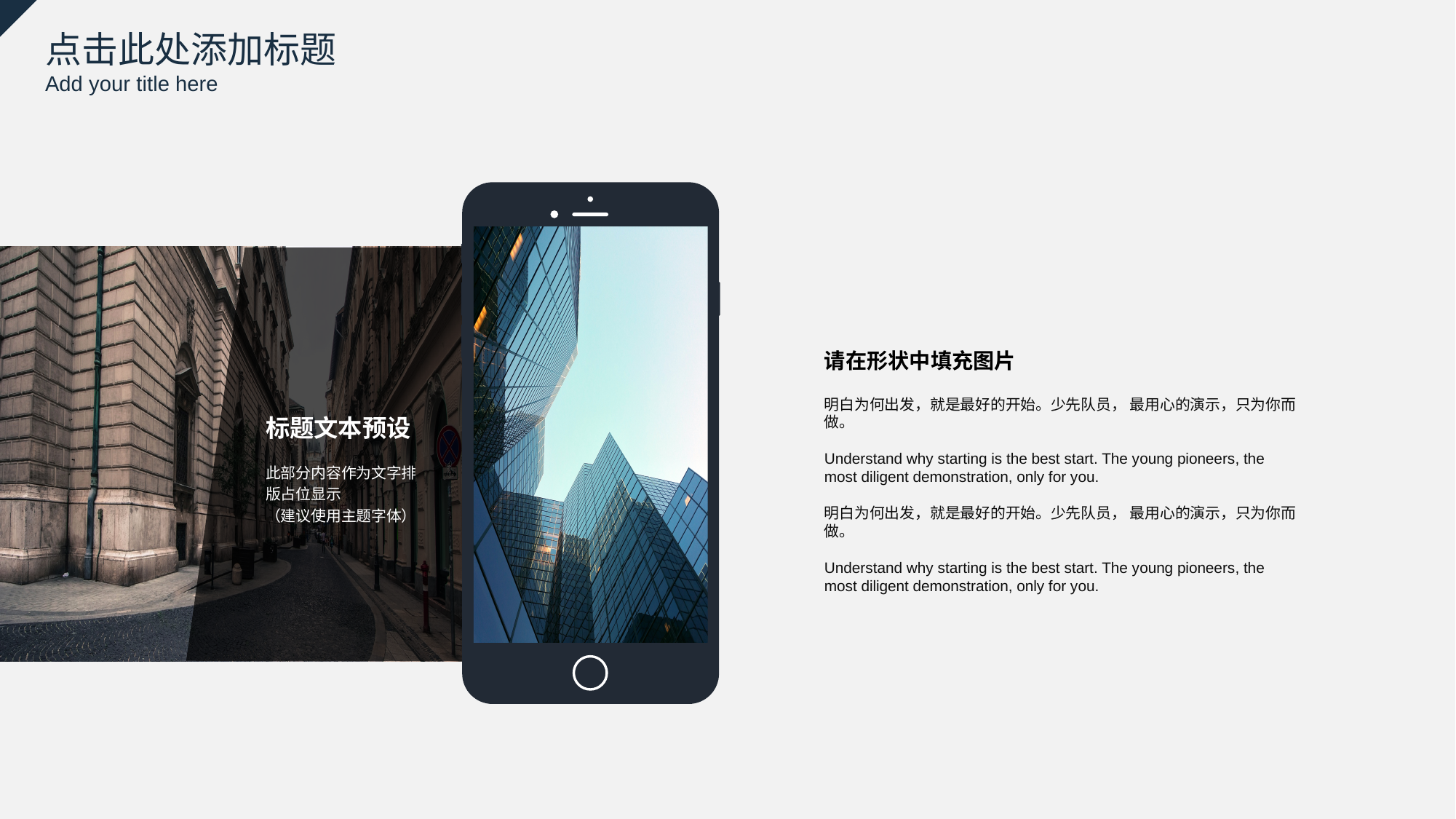

点击此处添加标题
Add your title here

请在形状中填充图片
明白为何出发，就是最好的开始。少先队员， 最用心的演示，只为你而做。

Understand why starting is the best start. The young pioneers, the most diligent demonstration, only for you.

明白为何出发，就是最好的开始。少先队员， 最用心的演示，只为你而做。

Understand why starting is the best start. The young pioneers, the most diligent demonstration, only for you.

标题文本预设
此部分内容作为文字排版占位显示
（建议使用主题字体）